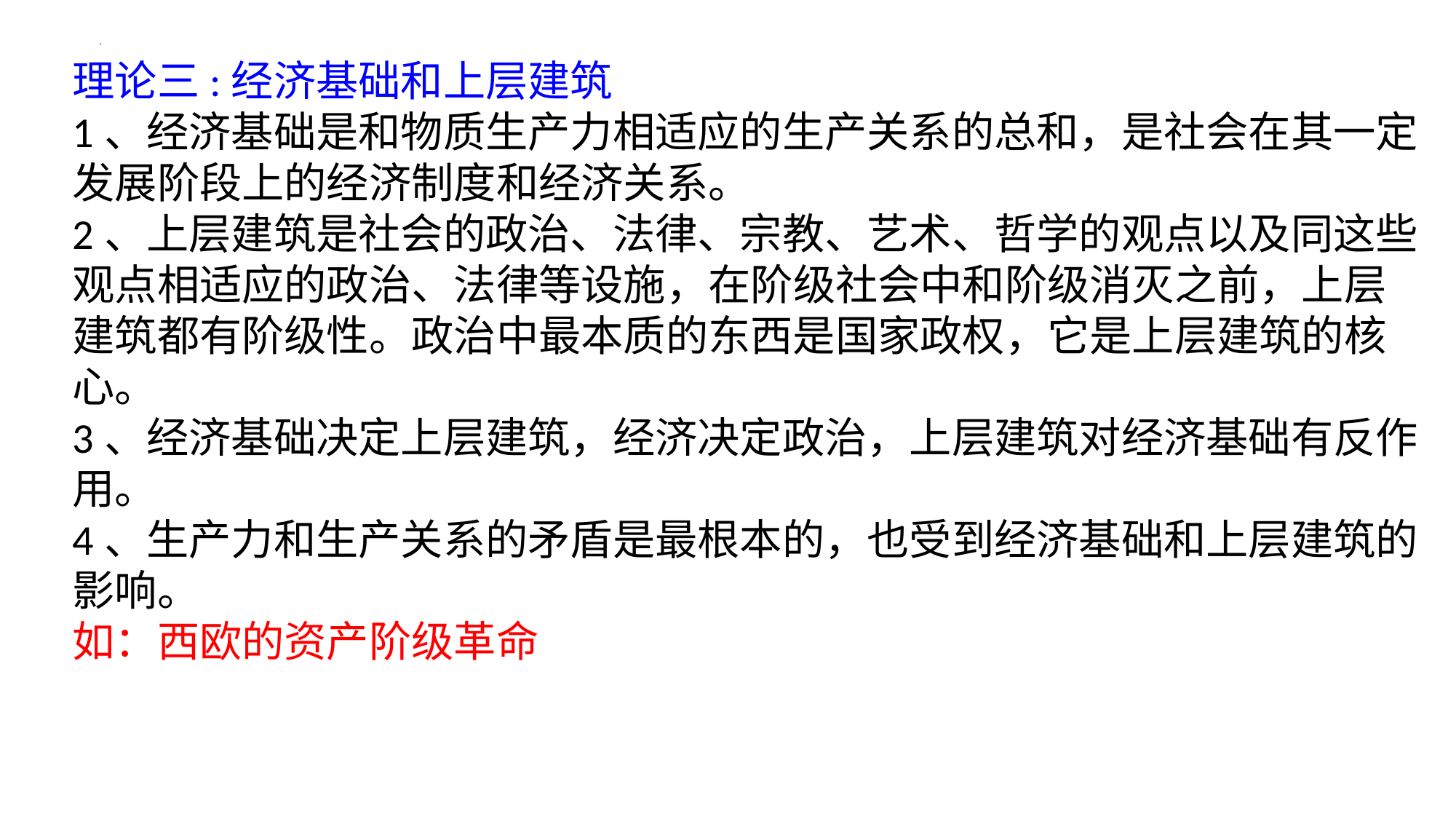

理论三:经济基础和上层建筑
1、经济基础是和物质生产力相适应的生产关系的总和，是社会在其一定发展阶段上的经济制度和经济关系。
2、上层建筑是社会的政治、法律、宗教、艺术、哲学的观点以及同这些观点相适应的政治、法律等设施，在阶级社会中和阶级消灭之前，上层建筑都有阶级性。政治中最本质的东西是国家政权，它是上层建筑的核心。
3、经济基础决定上层建筑，经济决定政治，上层建筑对经济基础有反作用。
4、生产力和生产关系的矛盾是最根本的，也受到经济基础和上层建筑的影响。
如：西欧的资产阶级革命